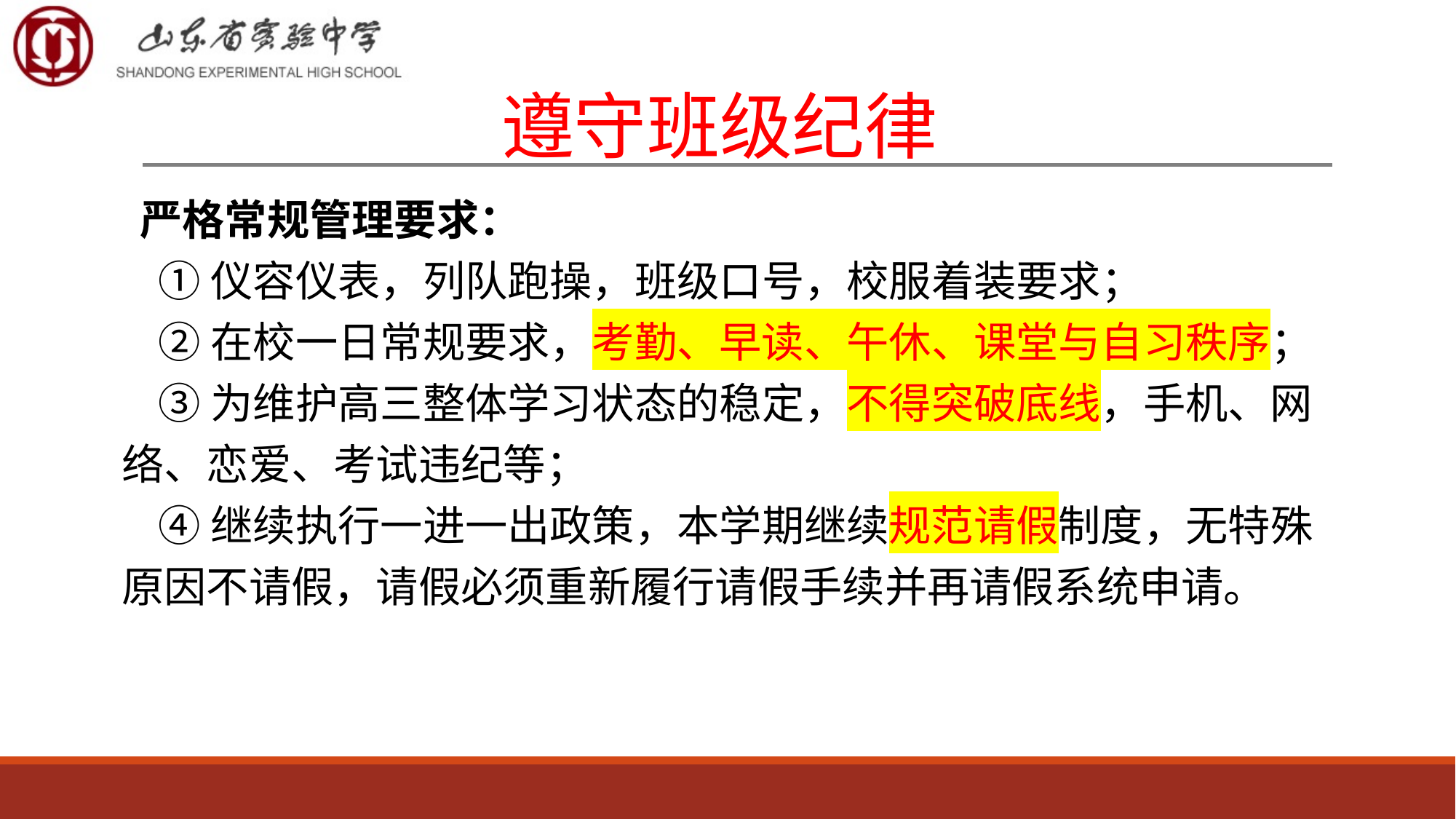

遵守班级纪律
严格常规管理要求：
①仪容仪表，列队跑操，班级口号，校服着装要求；
②在校一日常规要求，考勤、早读、午休、课堂与自习秩序；
③为维护高三整体学习状态的稳定，不得突破底线，手机、网络、恋爱、考试违纪等；
④继续执行一进一出政策，本学期继续规范请假制度，无特殊原因不请假，请假必须重新履行请假手续并再请假系统申请。